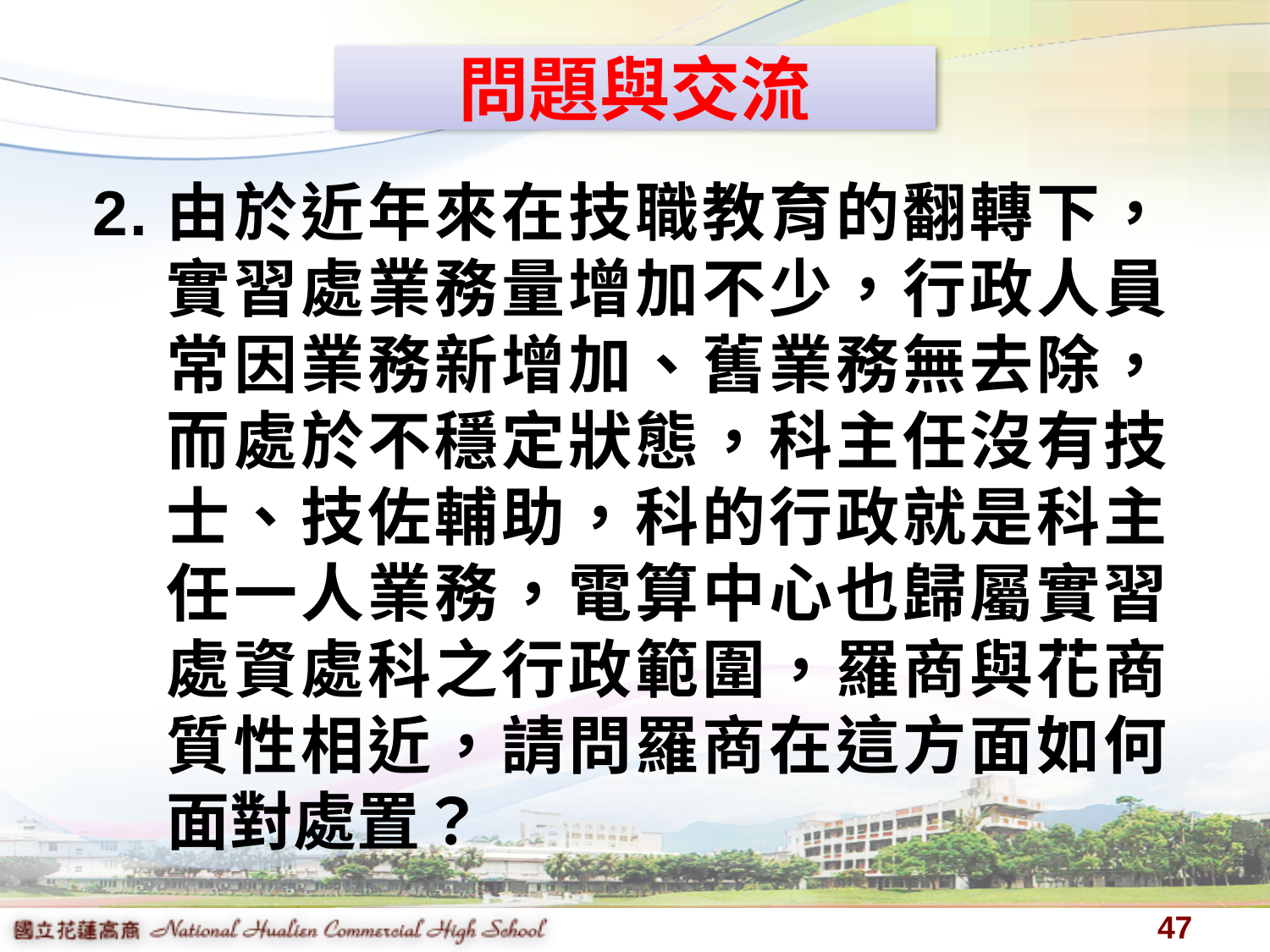

問題與交流
由於近年來在技職教育的翻轉下，實習處業務量增加不少，行政人員常因業務新增加、舊業務無去除，而處於不穩定狀態，科主任沒有技士、技佐輔助，科的行政就是科主任一人業務，電算中心也歸屬實習處資處科之行政範圍，羅商與花商質性相近，請問羅商在這方面如何面對處置？